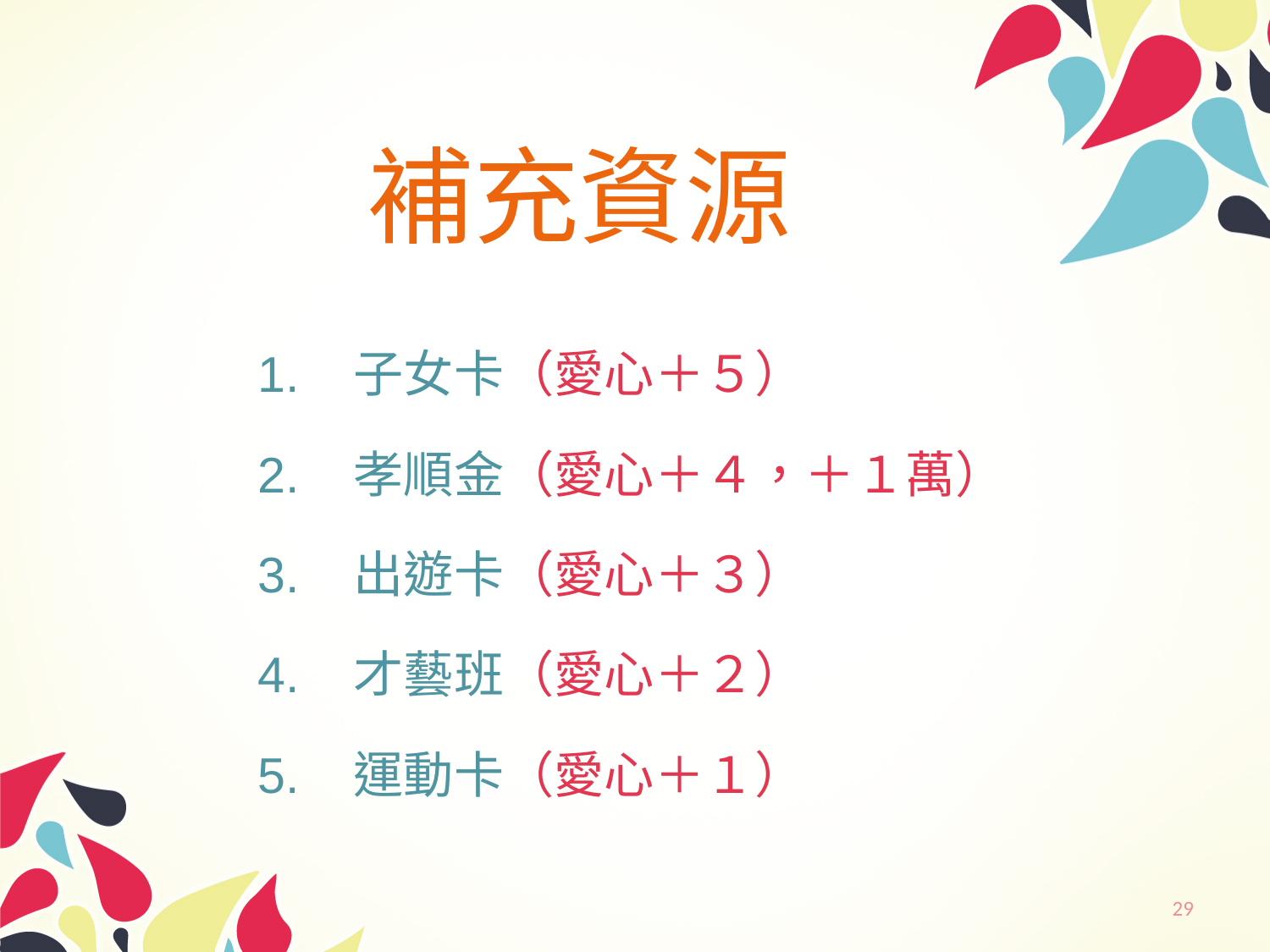

# 補充資源
子女卡（愛心＋５）
孝順金（愛心＋４，＋１萬）
出遊卡（愛心＋３）
才藝班（愛心＋２）
運動卡（愛心＋１）

29